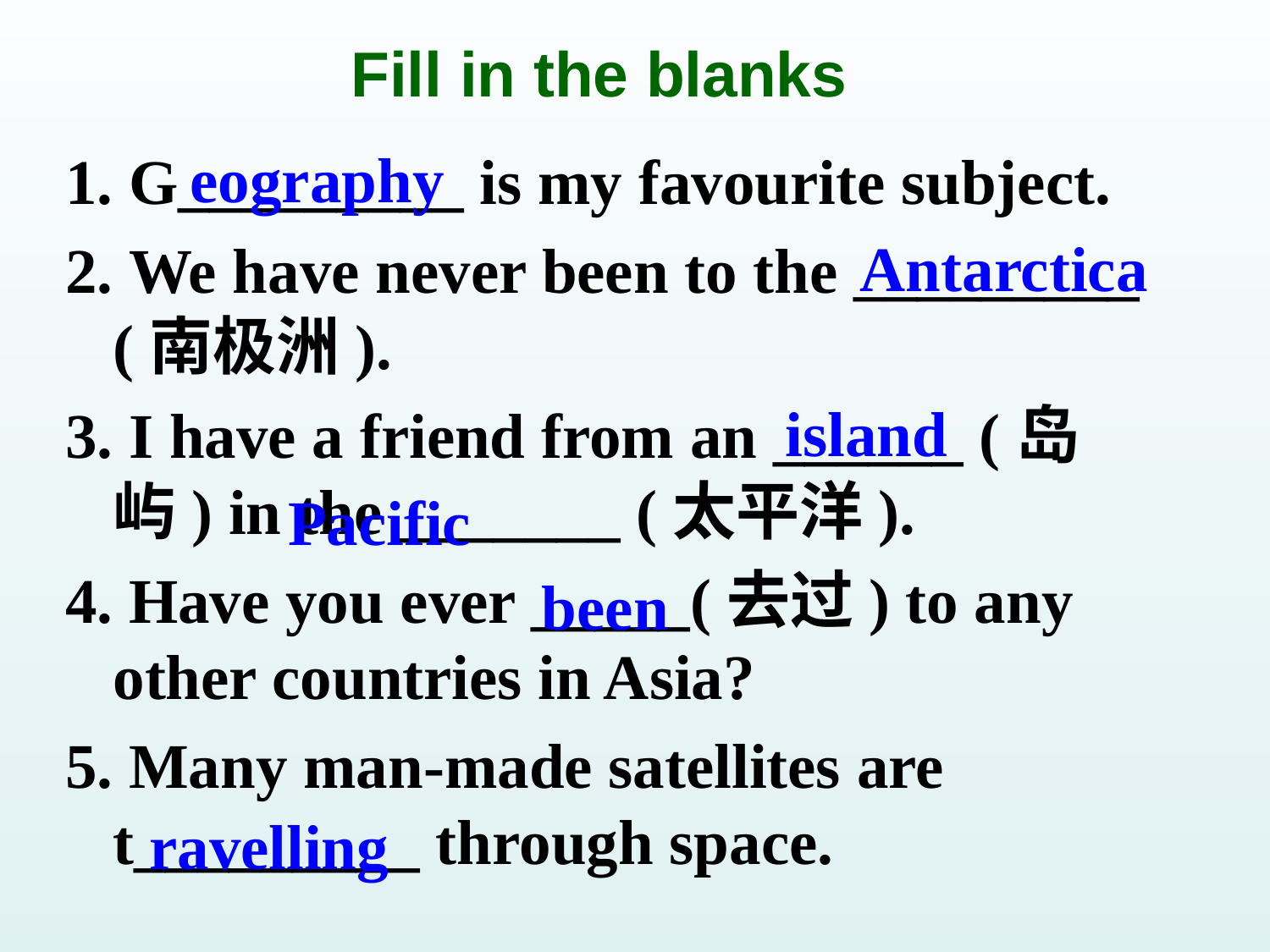

Fill in the blanks
eography
 G_________ is my favourite subject.
 We have never been to the _________ (南极洲).
 I have a friend from an ______ (岛屿) in the _______ (太平洋).
 Have you ever _____(去过) to any other countries in Asia?
 Many man-made satellites are t_________ through space.
Antarctica
island
Pacific
been
ravelling